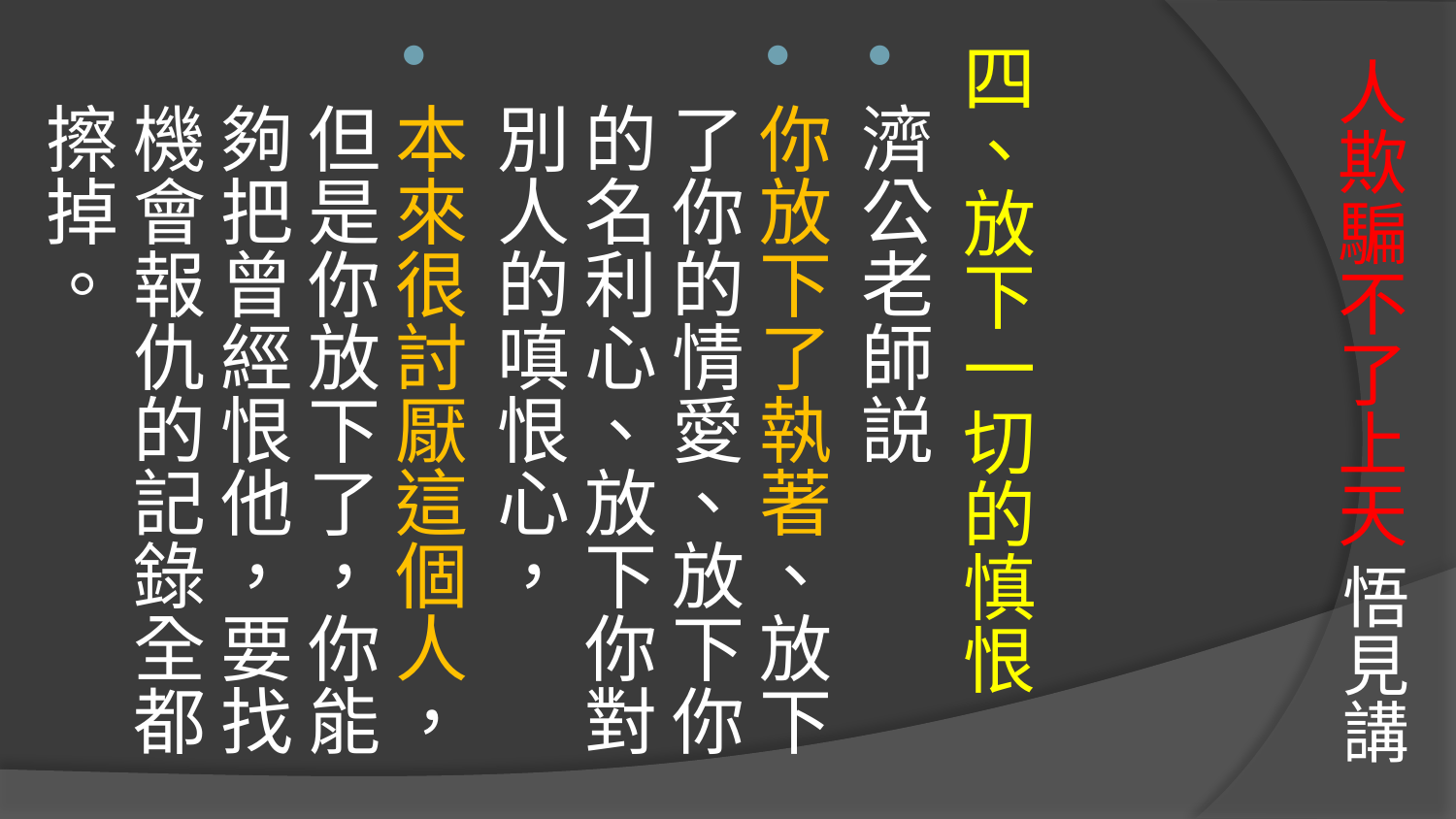

四、放下一切的慎恨
濟公老師説
你放下了執著、放下了你的情愛、放下你的名利心、放下你對別人的嗔恨心，
本來很討厭這個人，但是你放下了，你能夠把曾經恨他，要找機會報仇的記錄全都擦掉。
# 人欺騙不了上天 悟見講